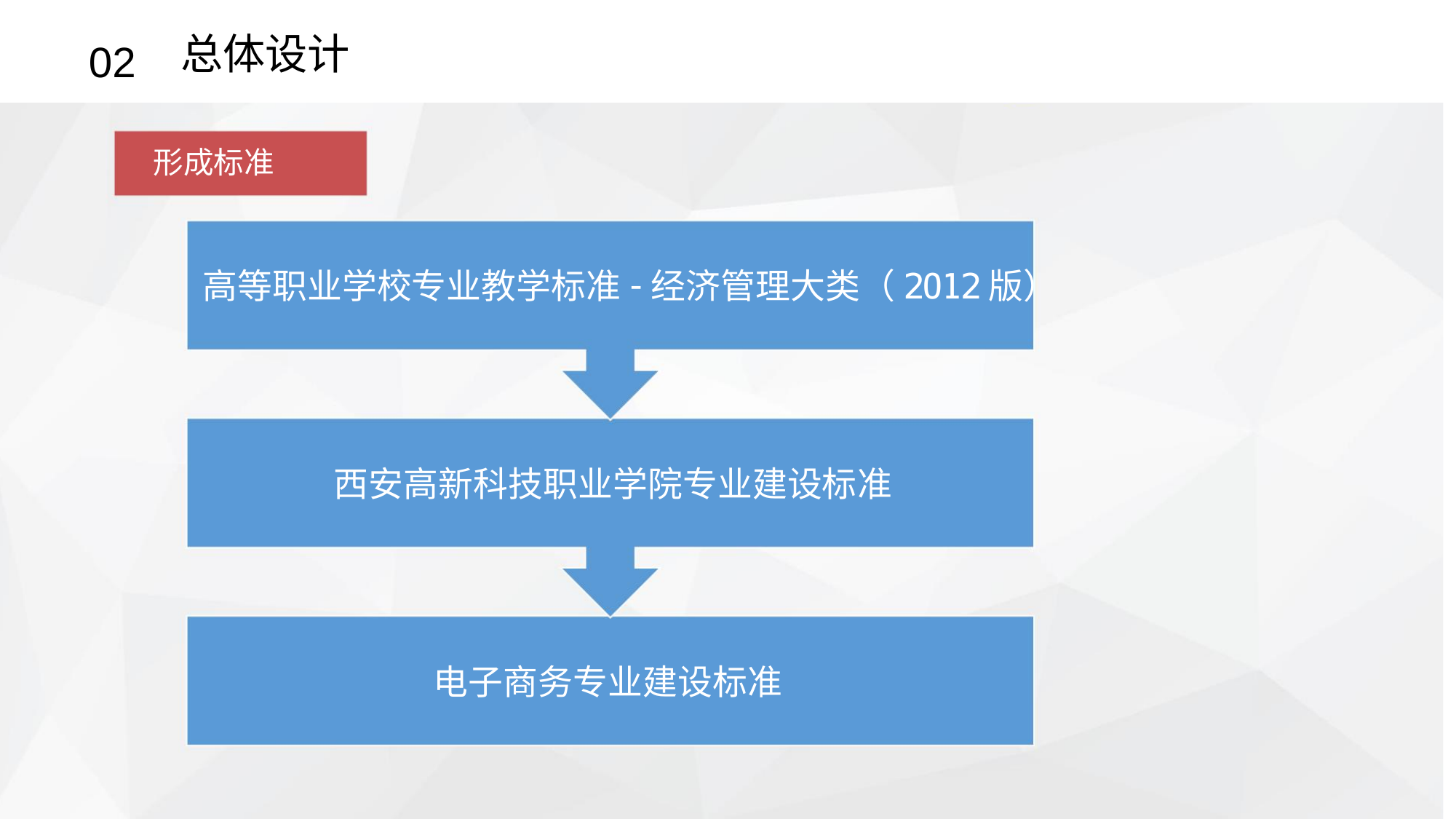

总体设计
02

形成标准
高等职业学校专业教学标准-经济管理大类（2012版）
西安高新科技职业学院专业建设标准
     电子商务专业建设标准